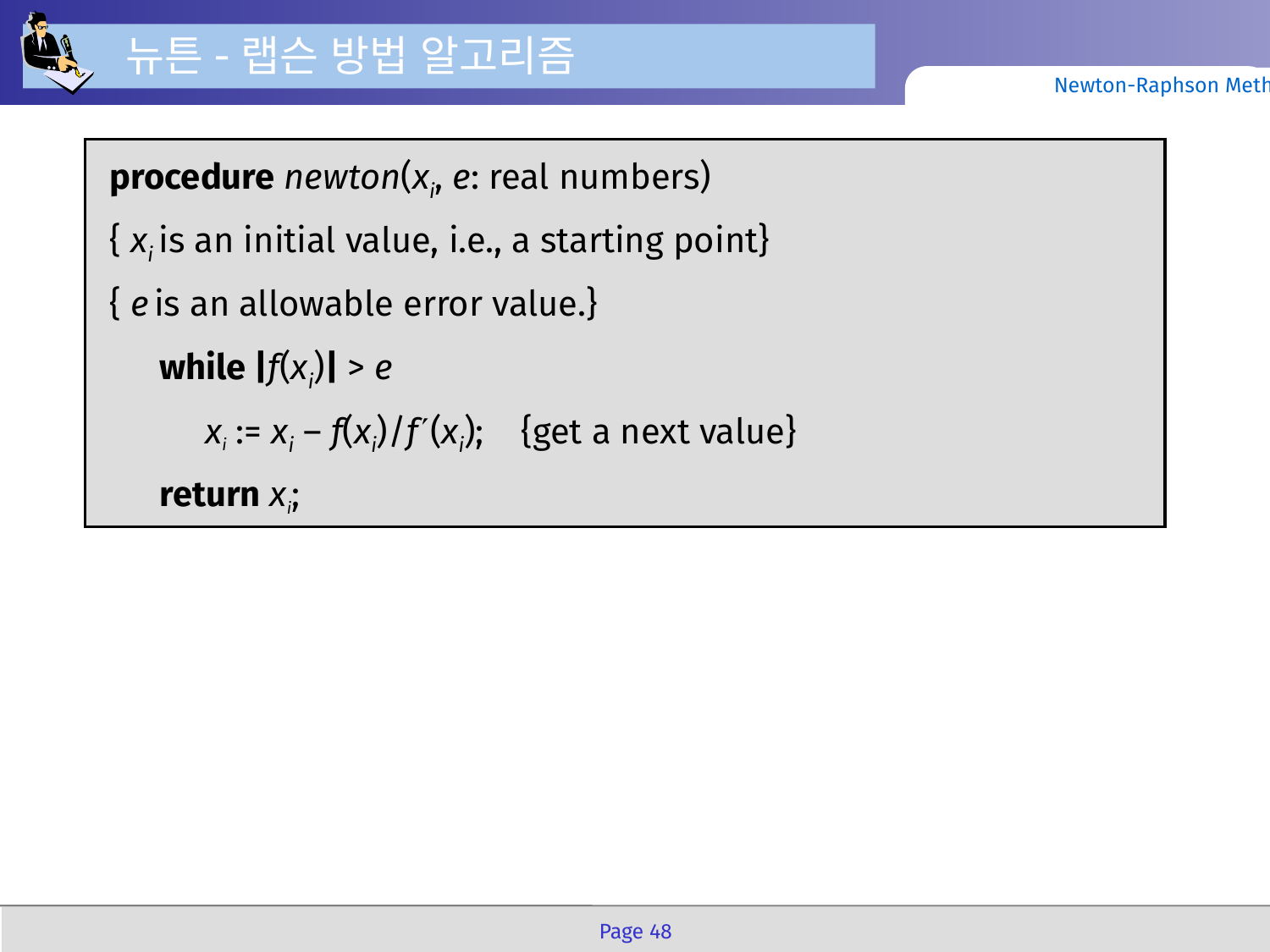

뉴튼-랩슨 방법 알고리즘
Newton-Raphson Method
procedure newton(xi, e: real numbers)
{ xi is an initial value, i.e., a starting point}
{ e is an allowable error value.}
	while |f(xi)| > e
		xi := xi – f(xi)/f′(xi);    {get a next value}
	return xi;
Page 48